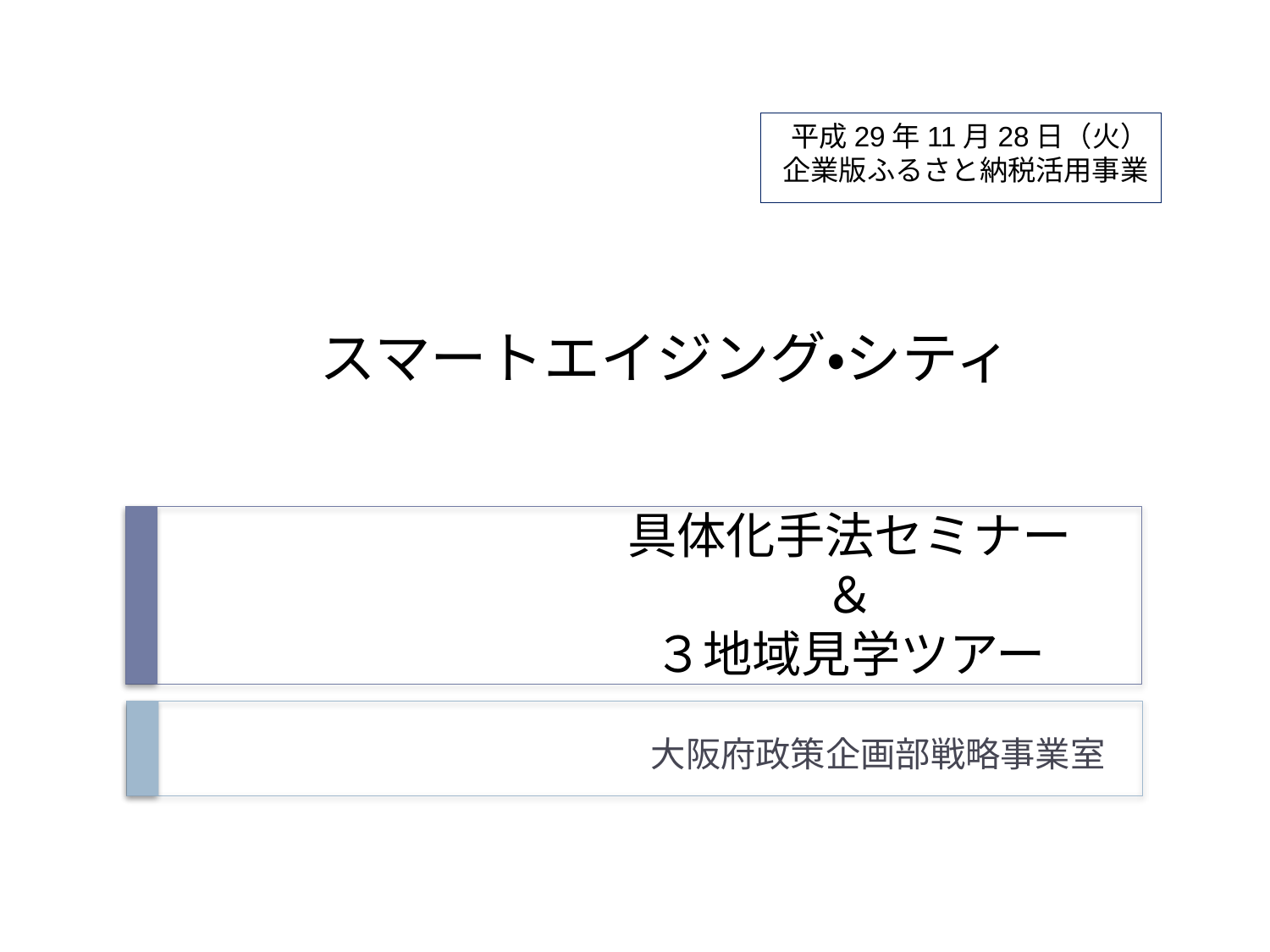

平成29年11月28日（火）
企業版ふるさと納税活用事業
# スマートエイジング・シティ
具体化手法セミナー
＆
３地域見学ツアー
大阪府政策企画部戦略事業室